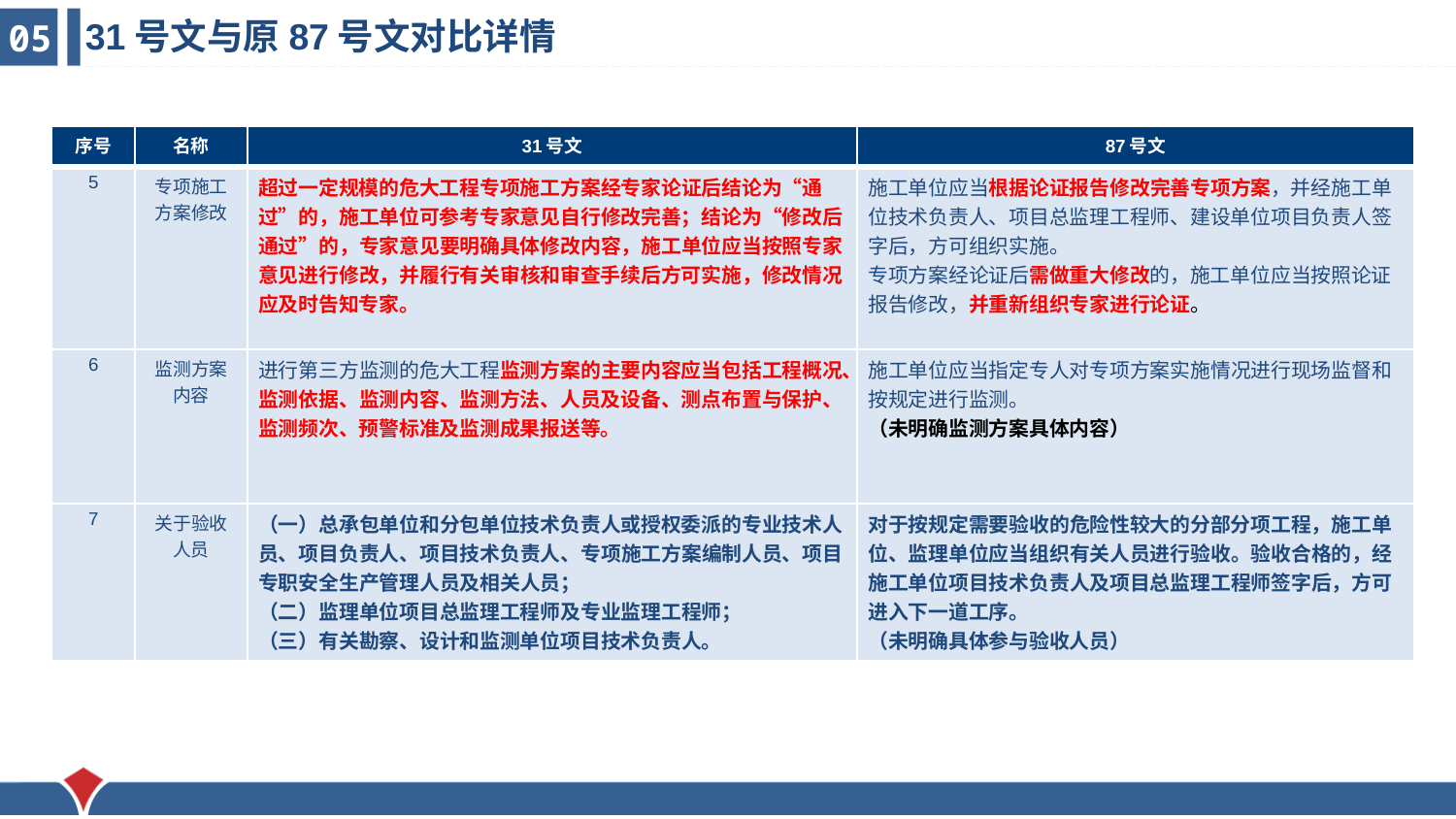

31号文与原87号文对比详情
05
| 序号 | 名称 | 31号文 | 87号文 |
| --- | --- | --- | --- |
| 5 | 专项施工方案修改 | 超过一定规模的危大工程专项施工方案经专家论证后结论为“通过”的，施工单位可参考专家意见自行修改完善；结论为“修改后通过”的，专家意见要明确具体修改内容，施工单位应当按照专家意见进行修改，并履行有关审核和审查手续后方可实施，修改情况应及时告知专家。 | 施工单位应当根据论证报告修改完善专项方案，并经施工单位技术负责人、项目总监理工程师、建设单位项目负责人签字后，方可组织实施。 专项方案经论证后需做重大修改的，施工单位应当按照论证报告修改，并重新组织专家进行论证。 |
| 6 | 监测方案内容 | 进行第三方监测的危大工程监测方案的主要内容应当包括工程概况、监测依据、监测内容、监测方法、人员及设备、测点布置与保护、监测频次、预警标准及监测成果报送等。 | 施工单位应当指定专人对专项方案实施情况进行现场监督和按规定进行监测。 （未明确监测方案具体内容） |
| 7 | 关于验收人员 | （一）总承包单位和分包单位技术负责人或授权委派的专业技术人员、项目负责人、项目技术负责人、专项施工方案编制人员、项目专职安全生产管理人员及相关人员； （二）监理单位项目总监理工程师及专业监理工程师； （三）有关勘察、设计和监测单位项目技术负责人。 | 对于按规定需要验收的危险性较大的分部分项工程，施工单位、监理单位应当组织有关人员进行验收。验收合格的，经施工单位项目技术负责人及项目总监理工程师签字后，方可进入下一道工序。 （未明确具体参与验收人员） |